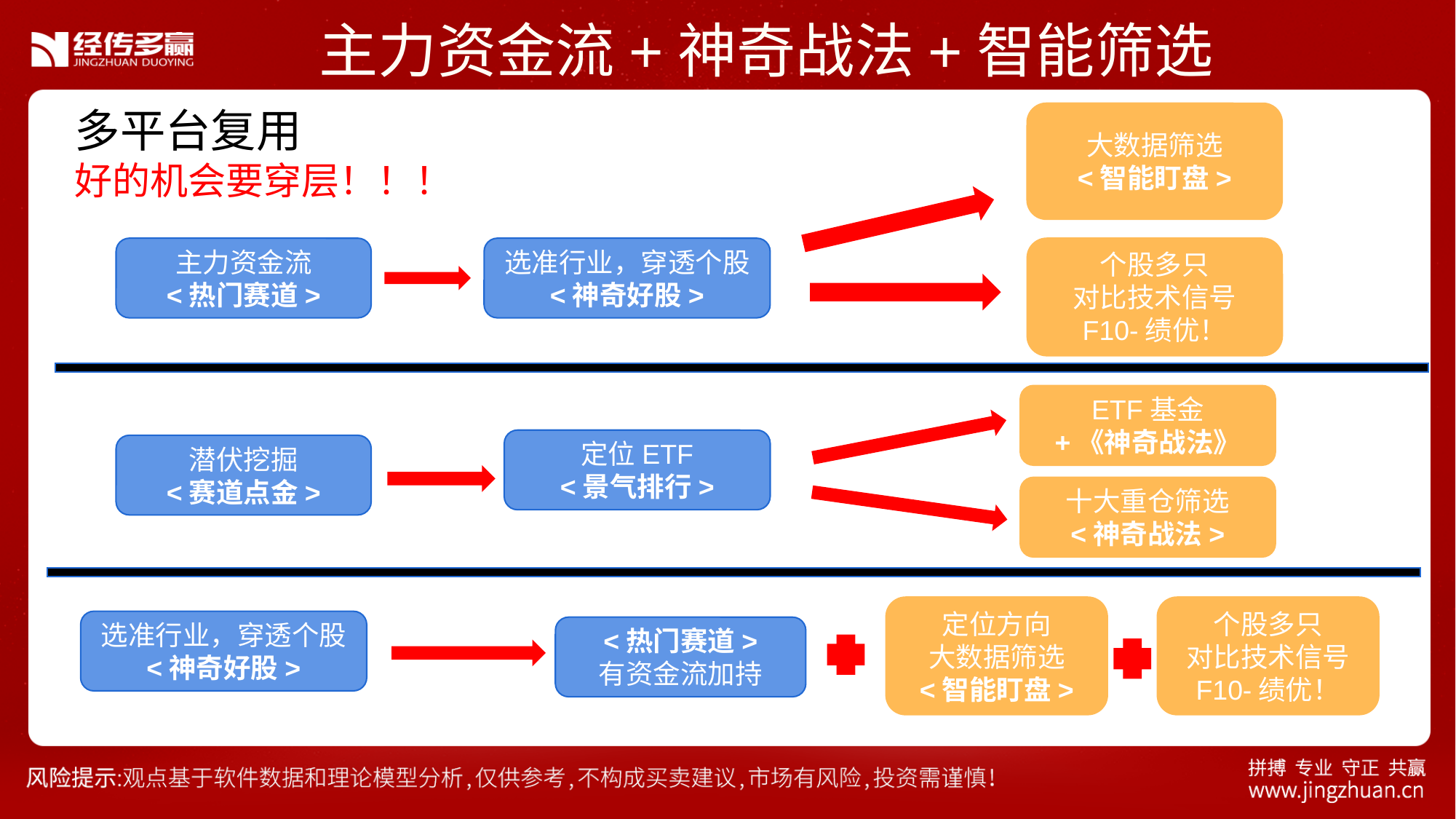

主力资金流+神奇战法+智能筛选
多平台复用
好的机会要穿层！！！
大数据筛选
<智能盯盘>

主力资金流
<热门赛道>
选准行业，穿透个股
<神奇好股>
个股多只
对比技术信号
F10-绩优！

ETF基金
+《神奇战法》

定位ETF
<景气排行>
潜伏挖掘
<赛道点金>

十大重仓筛选
<神奇战法>

定位方向
大数据筛选
<智能盯盘>

个股多只
对比技术信号
F10-绩优！
选准行业，穿透个股
<神奇好股>
<热门赛道>
有资金流加持